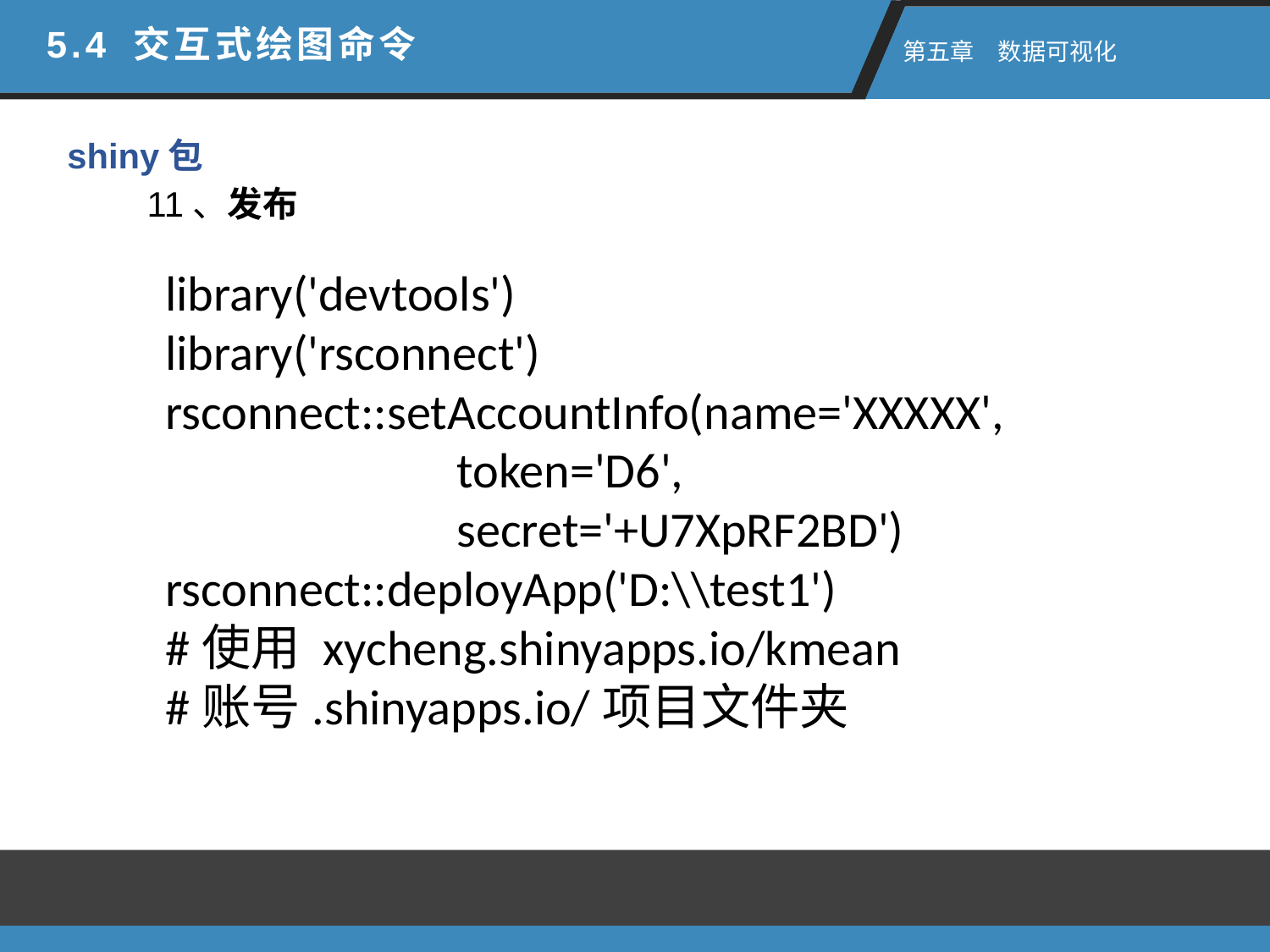

5.4 交互式绘图命令
  第五章　数据可视化
shiny包
11、发布
library('devtools')
library('rsconnect')
rsconnect::setAccountInfo(name='XXXXX',
                          token='D6',
                          secret='+U7XpRF2BD')
rsconnect::deployApp('D:\\test1')
#使用 xycheng.shinyapps.io/kmean
#账号.shinyapps.io/项目文件夹